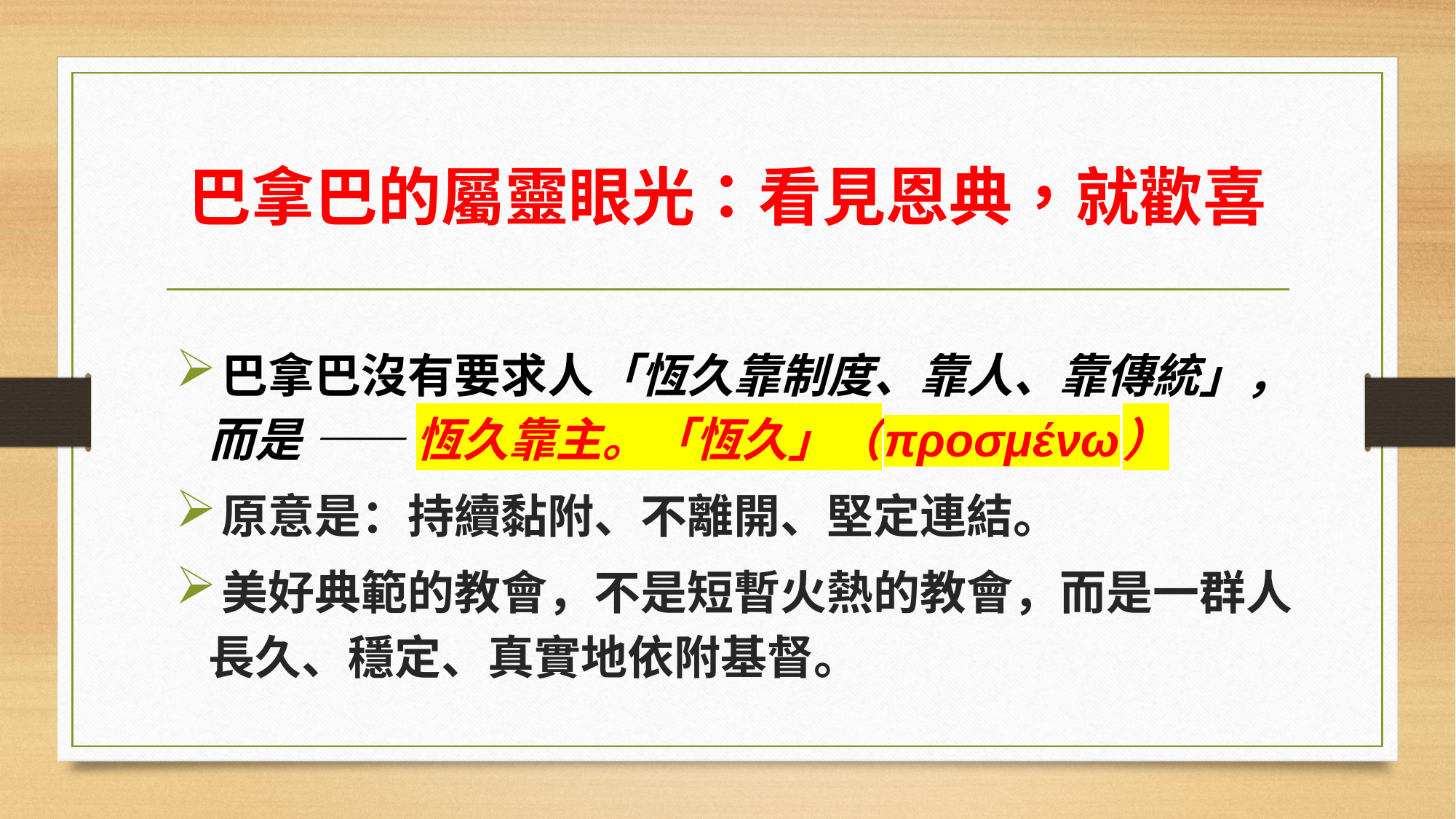

# 巴拿巴的屬靈眼光：看見恩典，就歡喜
 巴拿巴沒有要求人「恆久靠制度、靠人、靠傳統」，而是 —— 恆久靠主。「恆久」（προσμένω）
 原意是：持續黏附、不離開、堅定連結。
 美好典範的教會，不是短暫火熱的教會，而是一群人長久、穩定、真實地依附基督。